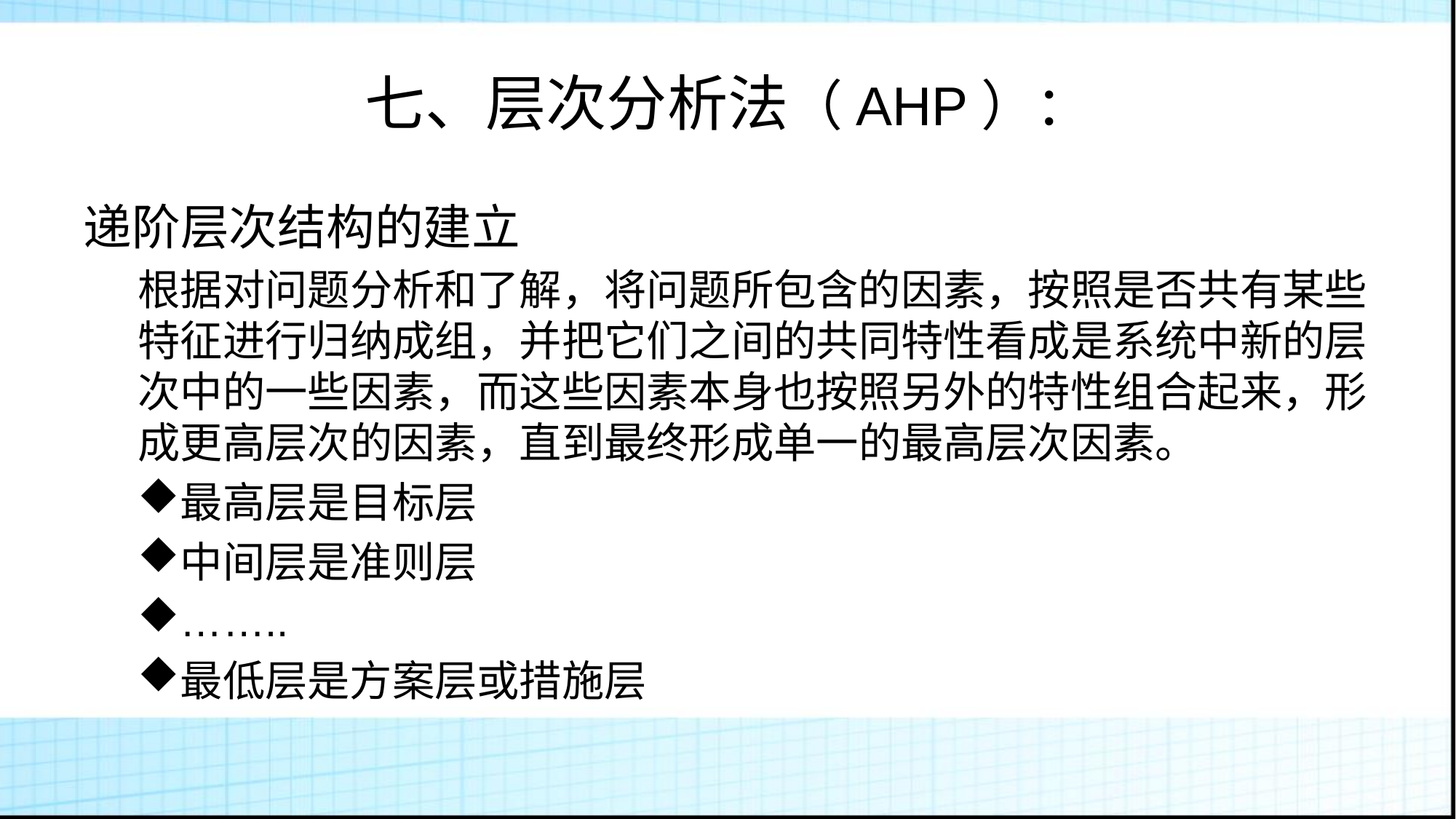

# 七、层次分析法（AHP）：
递阶层次结构的建立
根据对问题分析和了解，将问题所包含的因素，按照是否共有某些特征进行归纳成组，并把它们之间的共同特性看成是系统中新的层次中的一些因素，而这些因素本身也按照另外的特性组合起来，形成更高层次的因素，直到最终形成单一的最高层次因素。
最高层是目标层
中间层是准则层
……..
最低层是方案层或措施层